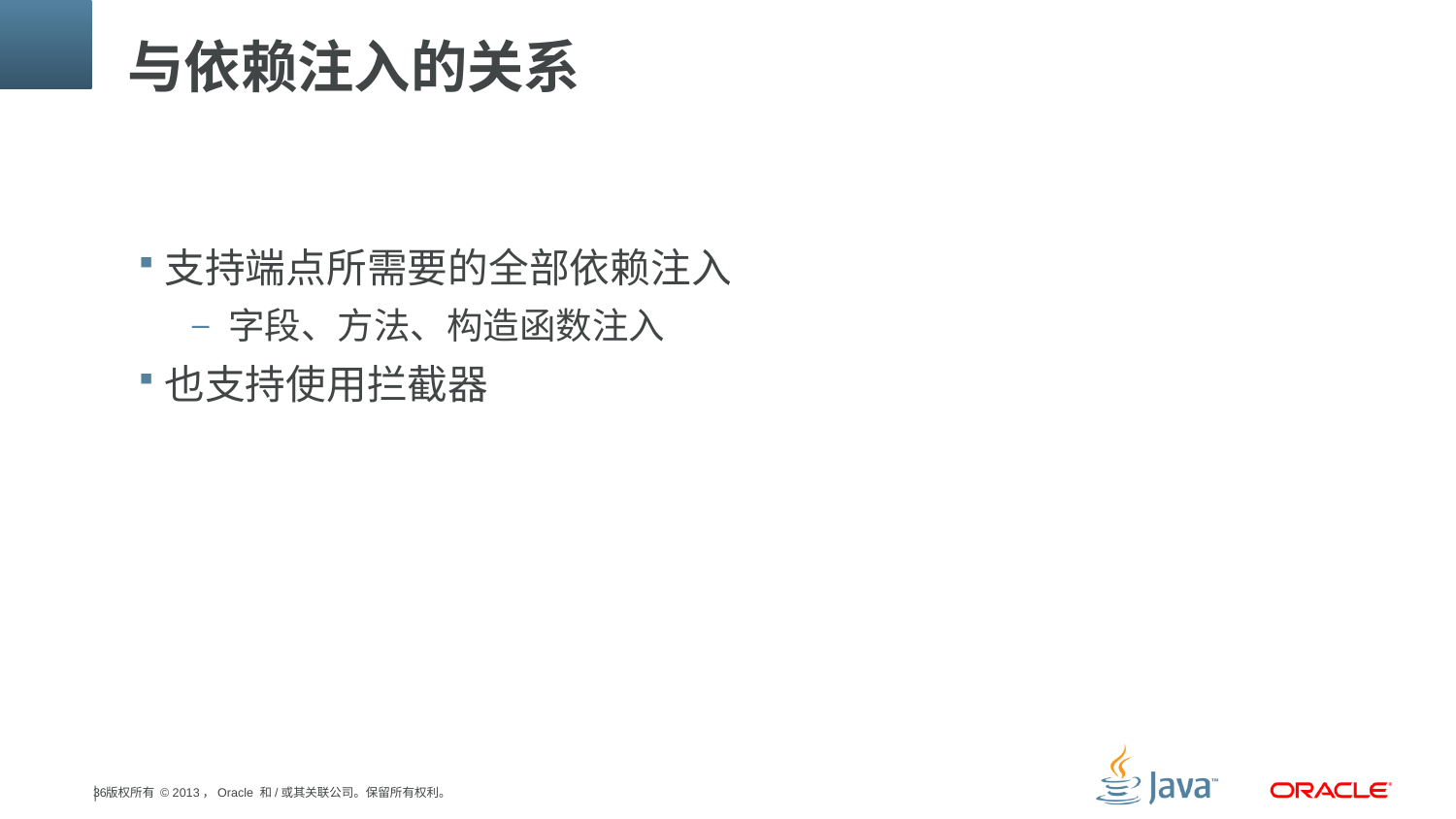

# 与依赖注入的关系

支持端点所需要的全部依赖注入
字段、方法、构造函数注入
也支持使用拦截器